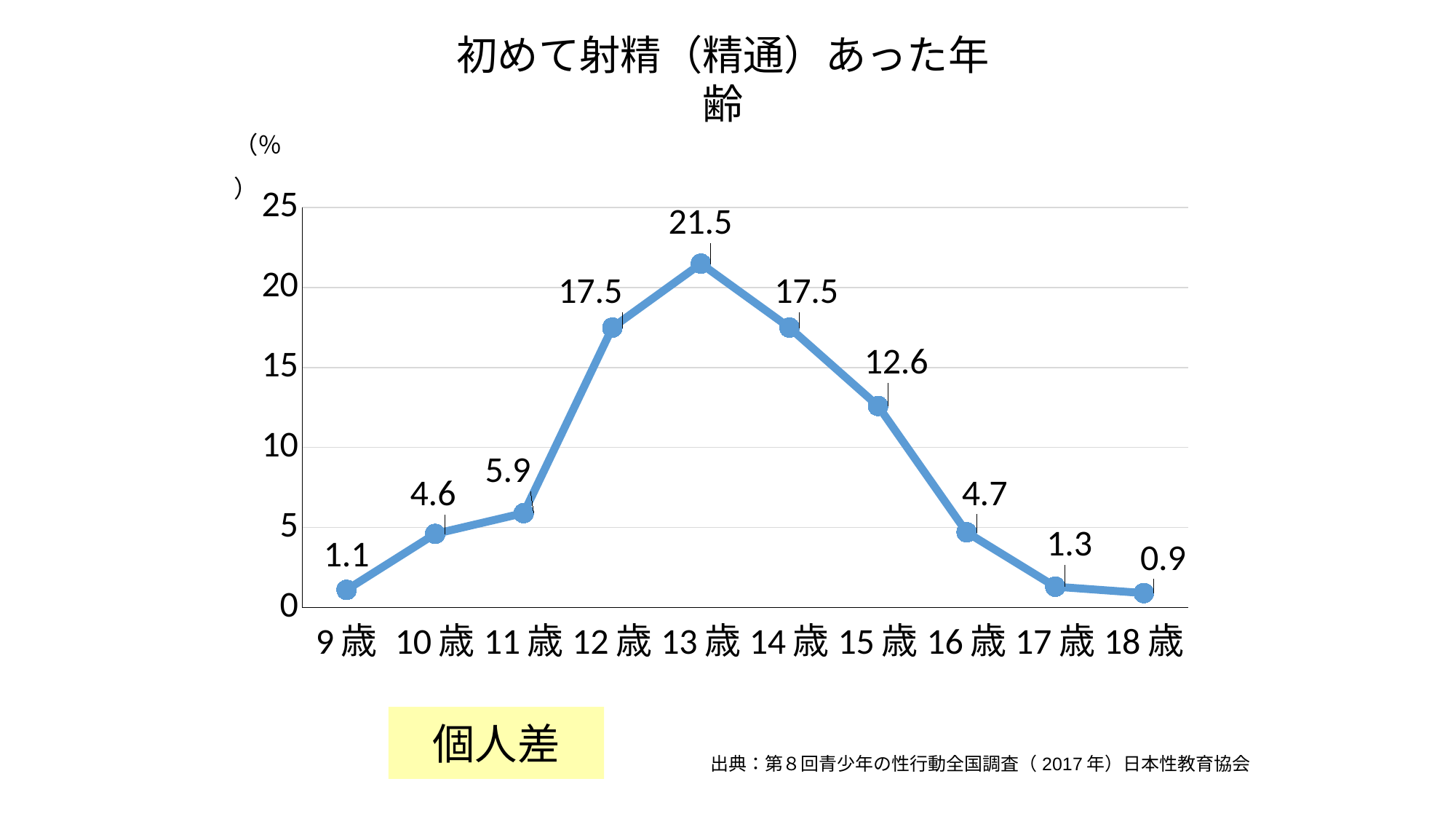

初めて射精（精通）あった年齢

### Chart

| Category | 男子 |
|---|---|
| 9歳 | 1.1 |
| 10歳 | 4.6 |
| 11歳 | 5.9 |
| 12歳 | 17.5 |
| 13歳 | 21.5 |
| 14歳 | 17.5 |
| 15歳 | 12.6 |
| 16歳 | 4.7 |
| 17歳 | 1.3 |
| 18歳 | 0.9 |
（％）
# 個人差
出典：第８回青少年の性行動全国調査（2017年）日本性教育協会